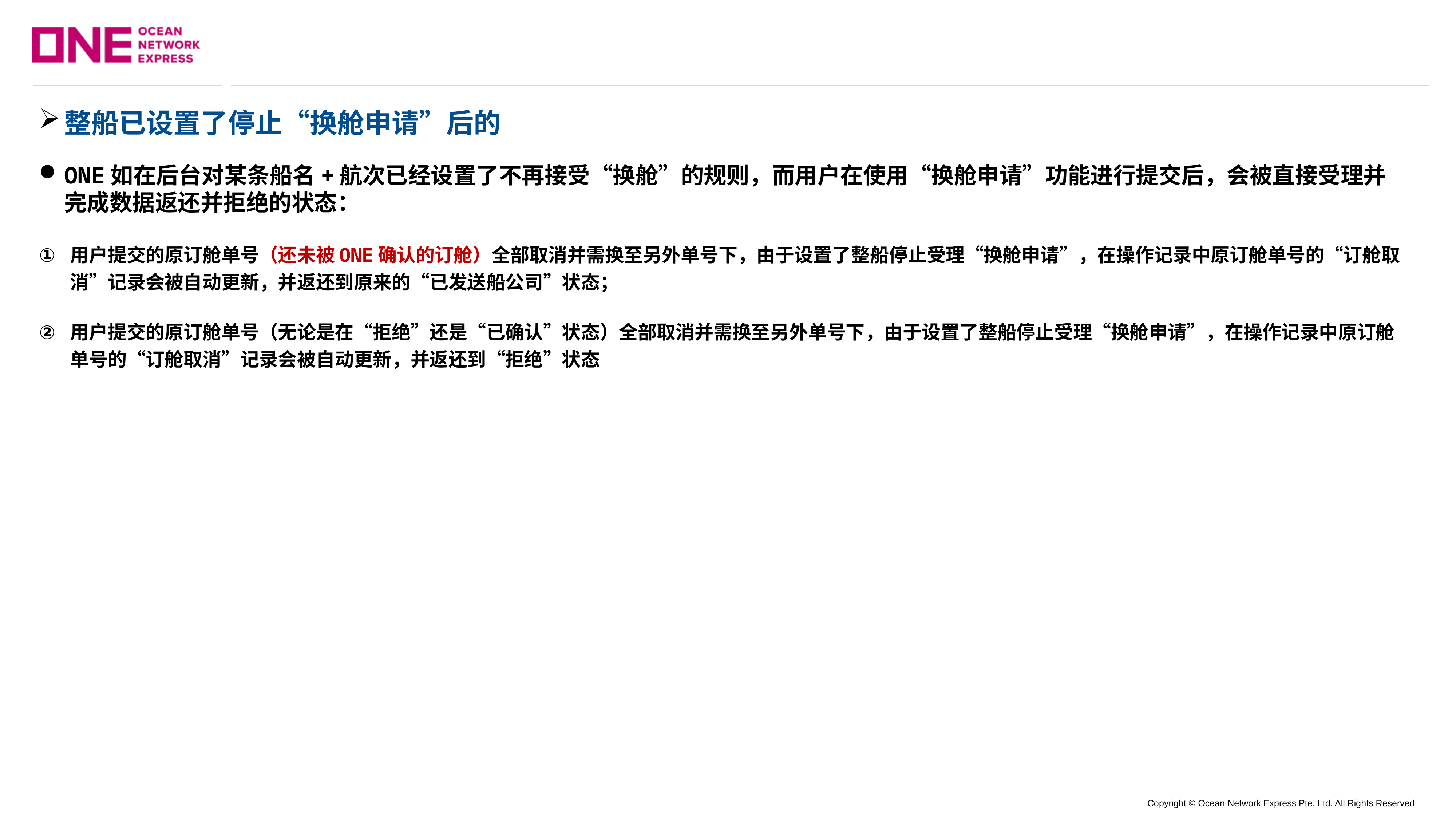

整船已设置了停止“换舱申请”后的
ONE如在后台对某条船名+航次已经设置了不再接受“换舱”的规则，而用户在使用“换舱申请”功能进行提交后，会被直接受理并完成数据返还并拒绝的状态：
用户提交的原订舱单号（还未被ONE确认的订舱）全部取消并需换至另外单号下，由于设置了整船停止受理“换舱申请”，在操作记录中原订舱单号的“订舱取消”记录会被自动更新，并返还到原来的“已发送船公司”状态；
用户提交的原订舱单号（无论是在“拒绝”还是“已确认”状态）全部取消并需换至另外单号下，由于设置了整船停止受理“换舱申请”，在操作记录中原订舱单号的“订舱取消”记录会被自动更新，并返还到“拒绝”状态